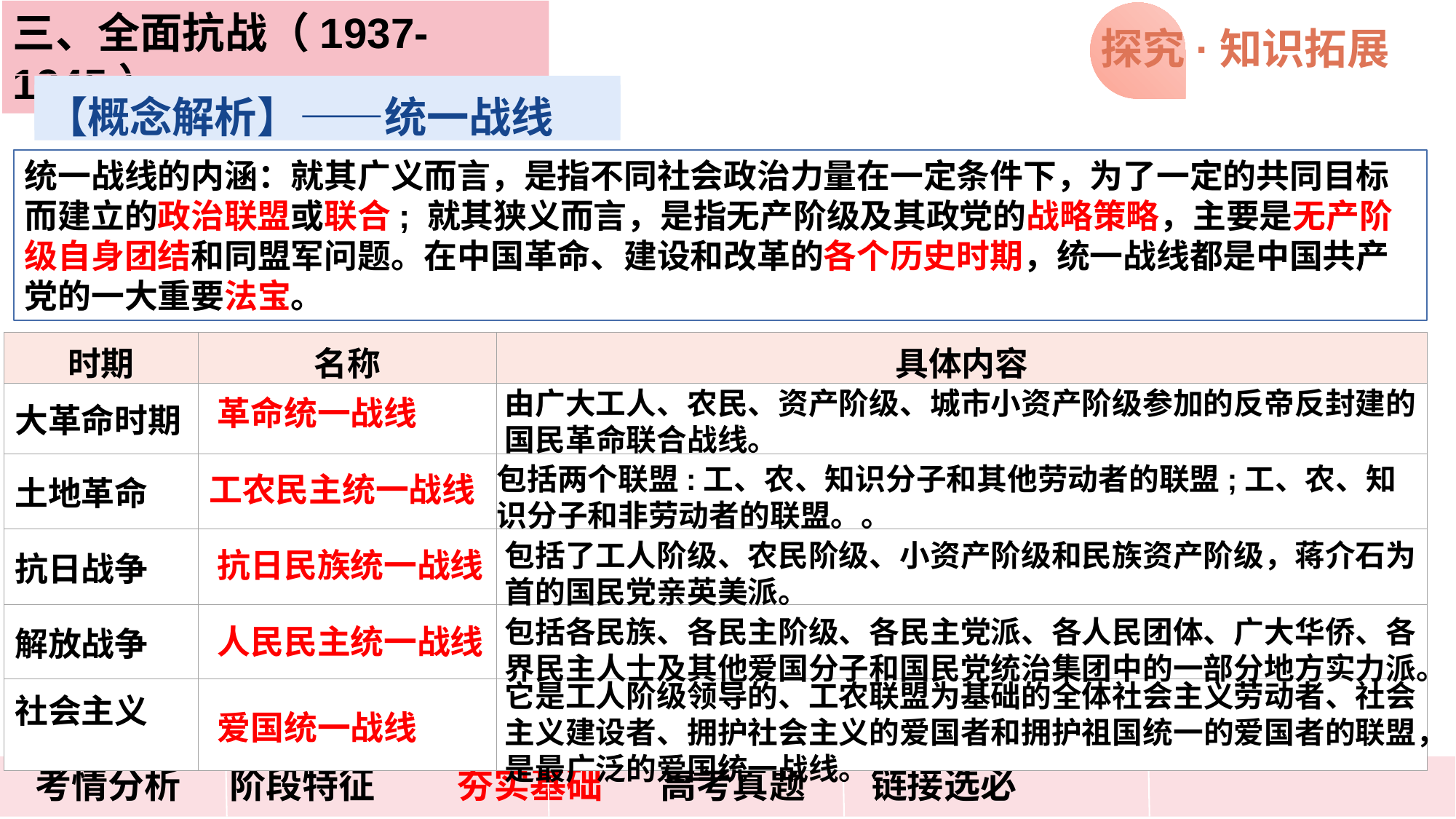

三、全面抗战（1937-1945）

探究·知识拓展

【概念解析】——统一战线
统一战线的内涵：就其广义而言，是指不同社会政治力量在一定条件下，为了一定的共同目标而建立的政治联盟或联合; 就其狭义而言，是指无产阶级及其政党的战略策略，主要是无产阶级自身团结和同盟军问题。在中国革命、建设和改革的各个历史时期，统一战线都是中国共产党的一大重要法宝。
| 时期 | 名称 | 具体内容 |
| --- | --- | --- |
| 大革命时期 |  |  |
| 土地革命 |  |  |
| 抗日战争 |  |  |
| 解放战争 |  |  |
| 社会主义 |  |  |
由广大工人、农民、资产阶级、城市小资产阶级参加的反帝反封建的国民革命联合战线。
革命统一战线
包括两个联盟:工、农、知识分子和其他劳动者的联盟;工、农、知识分子和非劳动者的联盟。。
工农民主统一战线
包括了工人阶级、农民阶级、小资产阶级和民族资产阶级，蒋介石为首的国民党亲英美派。
抗日民族统一战线
包括各民族、各民主阶级、各民主党派、各人民团体、广大华侨、各界民主人士及其他爱国分子和国民党统治集团中的一部分地方实力派。
人民民主统一战线
它是工人阶级领导的、工农联盟为基础的全体社会主义劳动者、社会主义建设者、拥护社会主义的爱国者和拥护祖国统一的爱国者的联盟，是最广泛的爱国统一战线。
爱国统一战线
  考情分析      阶段特征          夯实基础       高考真题        链接选必